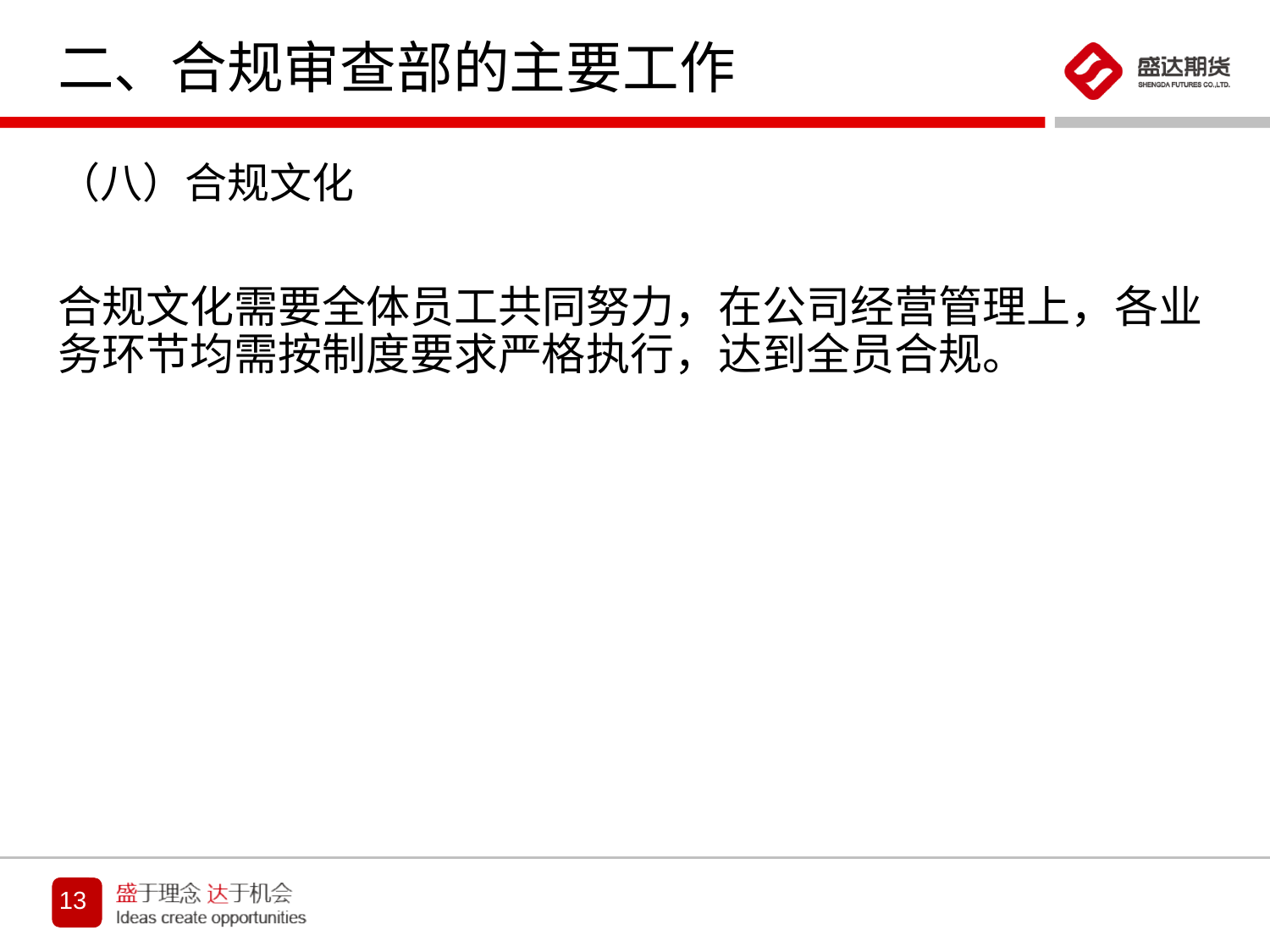

# 二、合规审查部的主要工作
（八）合规文化

合规文化需要全体员工共同努力，在公司经营管理上，各业务环节均需按制度要求严格执行，达到全员合规。